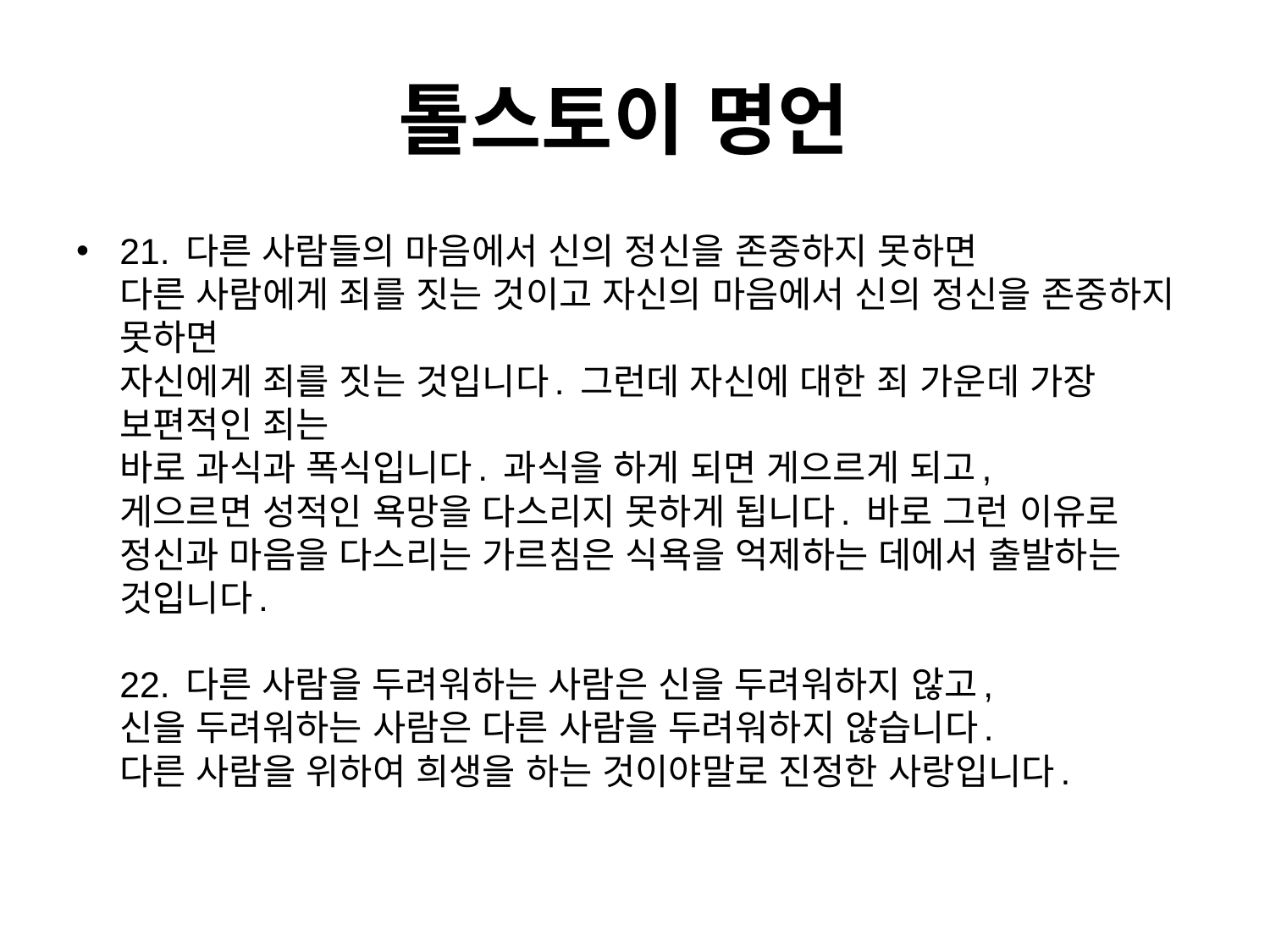

# 톨스토이 명언
21. 다른 사람들의 마음에서 신의 정신을 존중하지 못하면
다른 사람에게 죄를 짓는 것이고 자신의 마음에서 신의 정신을 존중하지 못하면
자신에게 죄를 짓는 것입니다. 그런데 자신에 대한 죄 가운데 가장 보편적인 죄는
바로 과식과 폭식입니다. 과식을 하게 되면 게으르게 되고,
게으르면 성적인 욕망을 다스리지 못하게 됩니다. 바로 그런 이유로
정신과 마음을 다스리는 가르침은 식욕을 억제하는 데에서 출발하는 것입니다.
22. 다른 사람을 두려워하는 사람은 신을 두려워하지 않고,
신을 두려워하는 사람은 다른 사람을 두려워하지 않습니다.
다른 사람을 위하여 희생을 하는 것이야말로 진정한 사랑입니다.